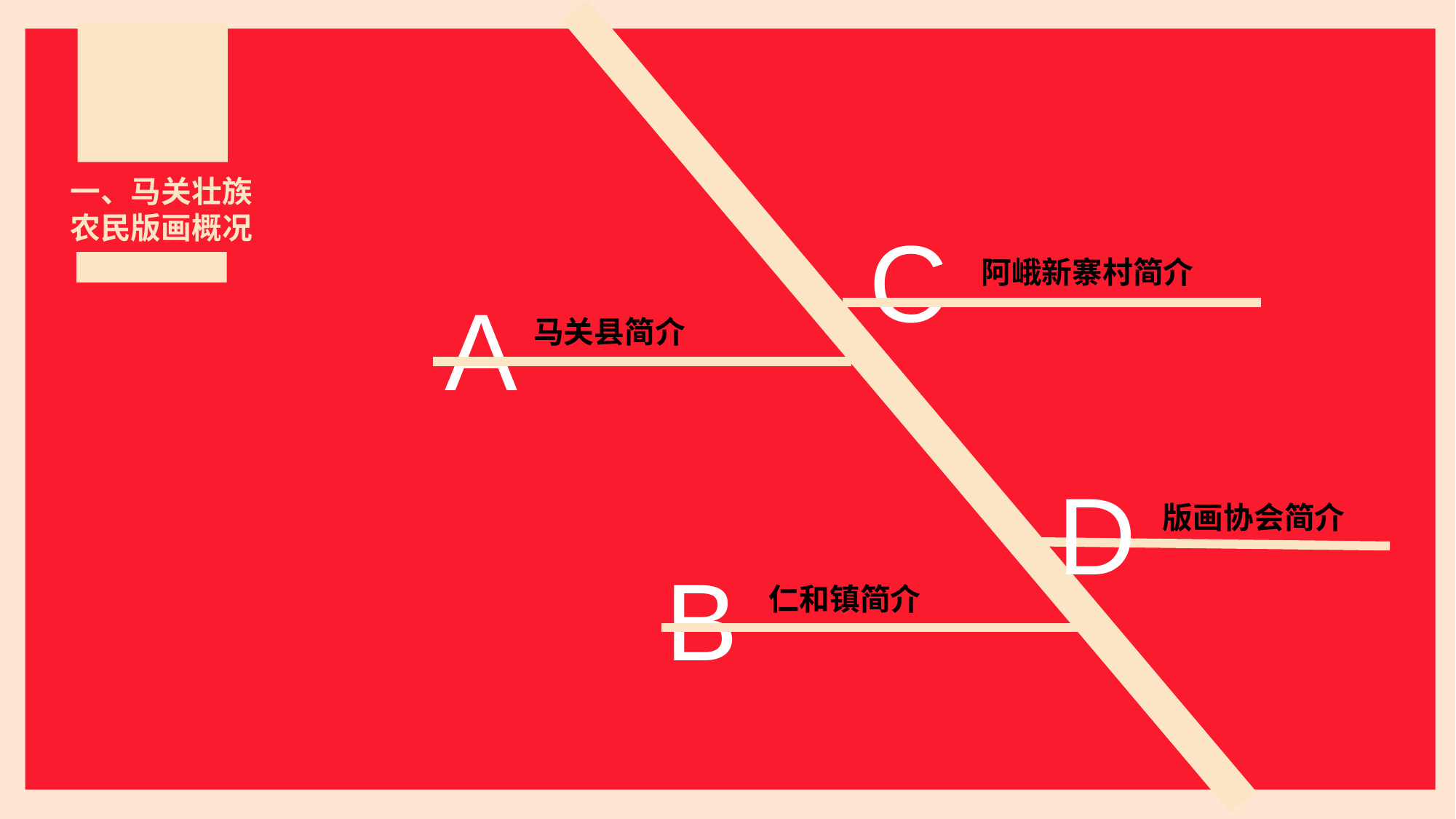

一、马关壮族
农民版画概况
C
阿峨新寨村简介

A
马关县简介
D
版画协会简介
B
仁和镇简介